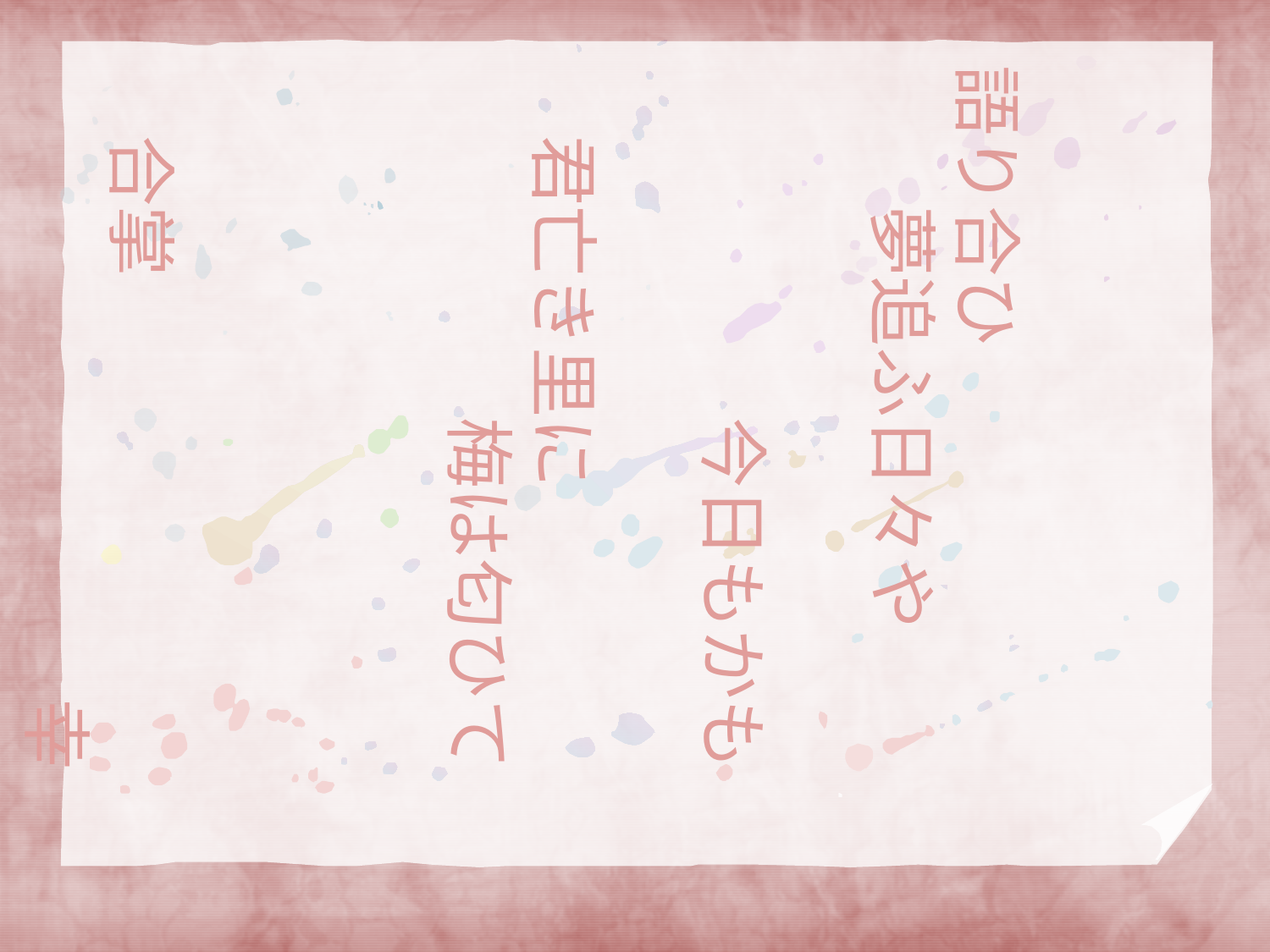

語り合ひ
　　夢追ふ日々や
　　　　　今日もかも
　君亡き里に
　　　　　梅は匂ひて

　合掌
　　　　　　　　　幸一